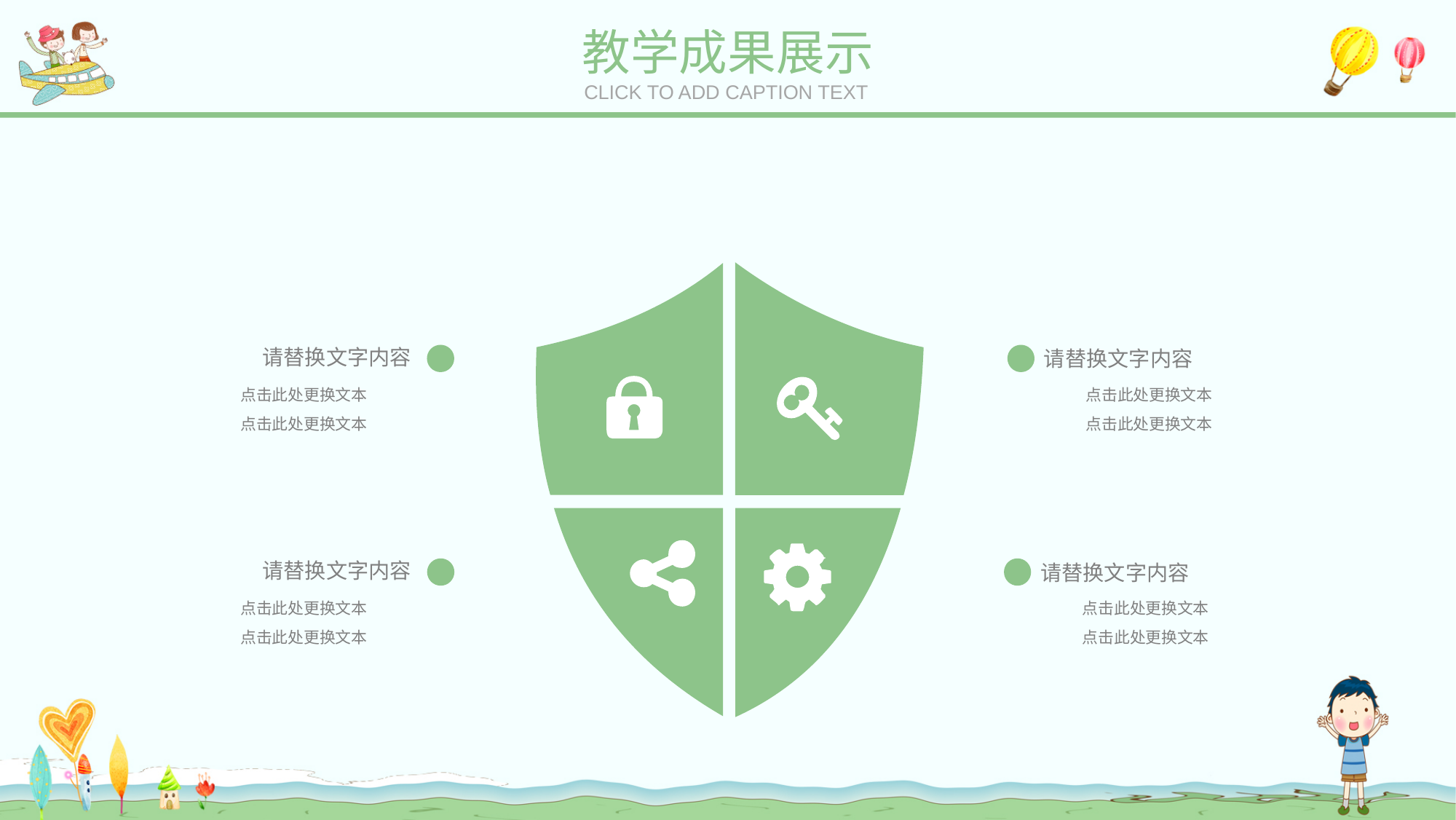

教学成果展示
CLICK TO ADD CAPTION TEXT

请替换文字内容
请替换文字内容

点击此处更换文本
点击此处更换文本
点击此处更换文本
点击此处更换文本
请替换文字内容
请替换文字内容

点击此处更换文本
点击此处更换文本
点击此处更换文本
点击此处更换文本